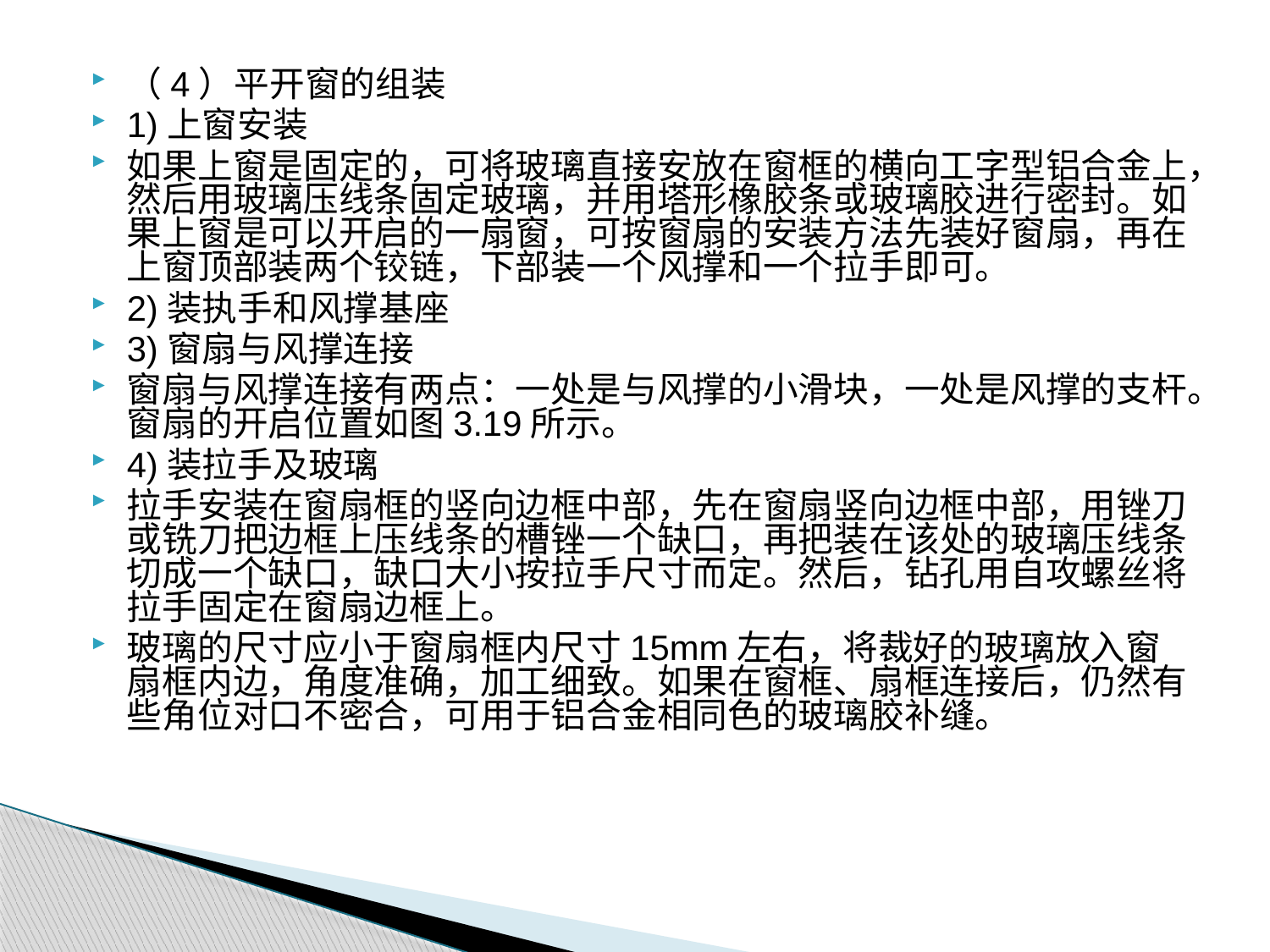

#
（4）平开窗的组装
1)上窗安装
如果上窗是固定的，可将玻璃直接安放在窗框的横向工字型铝合金上，然后用玻璃压线条固定玻璃，并用塔形橡胶条或玻璃胶进行密封。如果上窗是可以开启的一扇窗，可按窗扇的安装方法先装好窗扇，再在上窗顶部装两个铰链，下部装一个风撑和一个拉手即可。
2)装执手和风撑基座
3)窗扇与风撑连接
窗扇与风撑连接有两点：一处是与风撑的小滑块，一处是风撑的支杆。窗扇的开启位置如图3.19所示。
4)装拉手及玻璃
拉手安装在窗扇框的竖向边框中部，先在窗扇竖向边框中部，用锉刀或铣刀把边框上压线条的槽锉一个缺口，再把装在该处的玻璃压线条切成一个缺口，缺口大小按拉手尺寸而定。然后，钻孔用自攻螺丝将拉手固定在窗扇边框上。
玻璃的尺寸应小于窗扇框内尺寸15mm左右，将裁好的玻璃放入窗扇框内边，角度准确，加工细致。如果在窗框、扇框连接后，仍然有些角位对口不密合，可用于铝合金相同色的玻璃胶补缝。